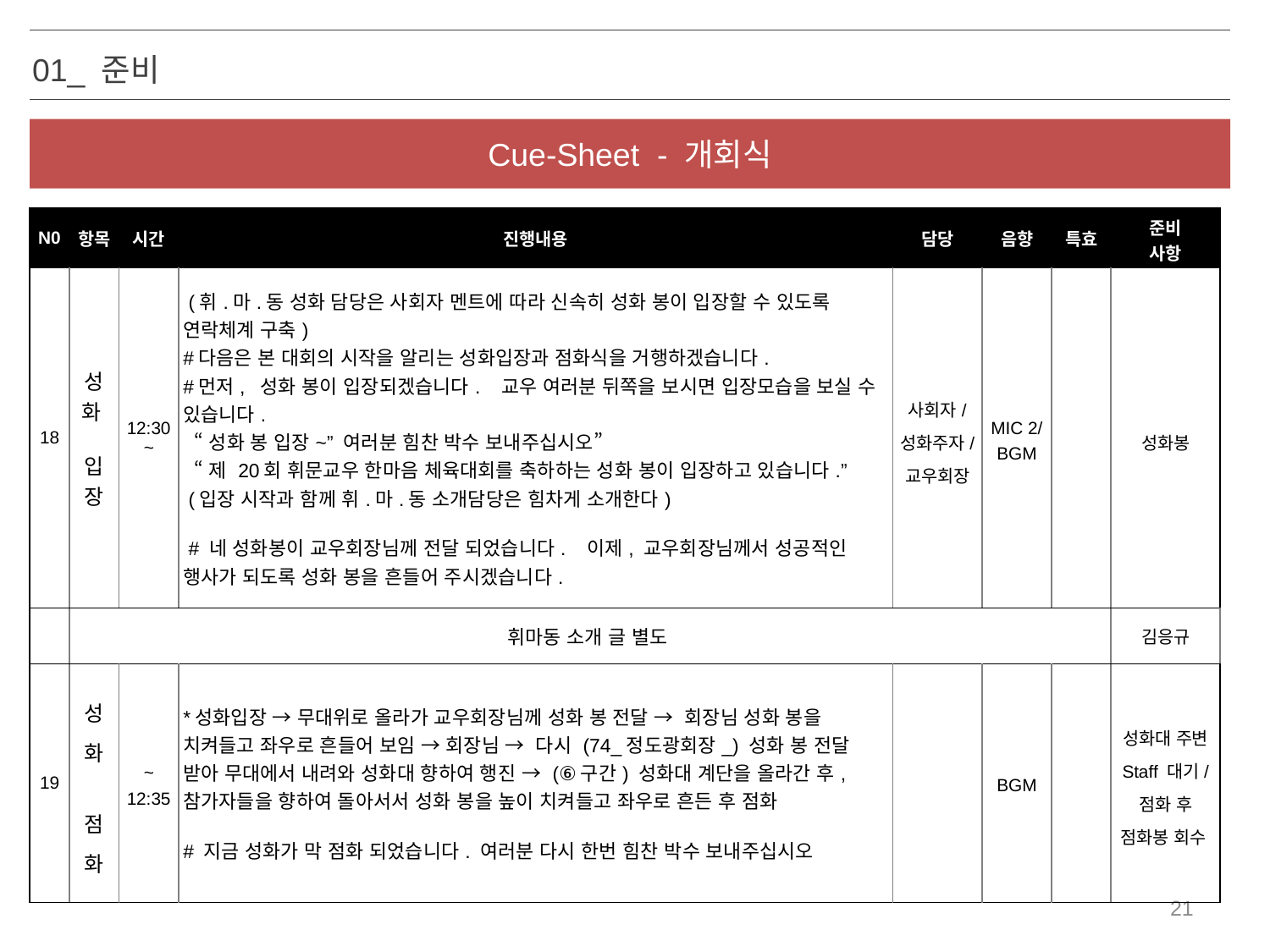

01_ 준비
Cue-Sheet  - 개회식
| N0 | 항목 | 시간 | 진행내용 | 담당 | 음향 | 특효 | 준비 사항 |
| --- | --- | --- | --- | --- | --- | --- | --- |
| 18 | 성 화 입 장 | 12:30~ | (휘.마.동 성화 담당은 사회자 멘트에 따라 신속히 성화 봉이 입장할 수 있도록 연락체계 구축) #다음은 본 대회의 시작을 알리는 성화입장과 점화식을 거행하겠습니다. #먼저, 성화 봉이 입장되겠습니다. 교우 여러분 뒤쪽을 보시면 입장모습을 보실 수 있습니다. “성화 봉 입장~” 여러분 힘찬 박수 보내주십시오” “제 20회 휘문교우 한마음 체육대회를 축하하는 성화 봉이 입장하고 있습니다.” (입장 시작과 함께 휘.마.동 소개담당은 힘차게 소개한다) # 네 성화봉이 교우회장님께 전달 되었습니다. 이제, 교우회장님께서 성공적인 행사가 되도록 성화 봉을 흔들어 주시겠습니다. | 사회자/ 성화주자/ 교우회장 | MIC 2/ BGM |  | 성화봉 |
|  | 휘마동 소개 글 별도 |  |  |  |  |  | 김응규 |
| 19 | 성 화 점 화 | ~ 12:35 | \*성화입장 → 무대위로 올라가 교우회장님께 성화 봉 전달 → 회장님 성화 봉을 치켜들고 좌우로 흔들어 보임 → 회장님 → 다시 (74\_정도광회장\_) 성화 봉 전달 받아 무대에서 내려와 성화대 향하여 행진 → (⑥구간) 성화대 계단을 올라간 후, 참가자들을 향하여 돌아서서 성화 봉을 높이 치켜들고 좌우로 흔든 후 점화 # 지금 성화가 막 점화 되었습니다. 여러분 다시 한번 힘찬 박수 보내주십시오 |  | BGM |  | 성화대 주변 Staff 대기/ 점화 후 점화봉 회수 |
21